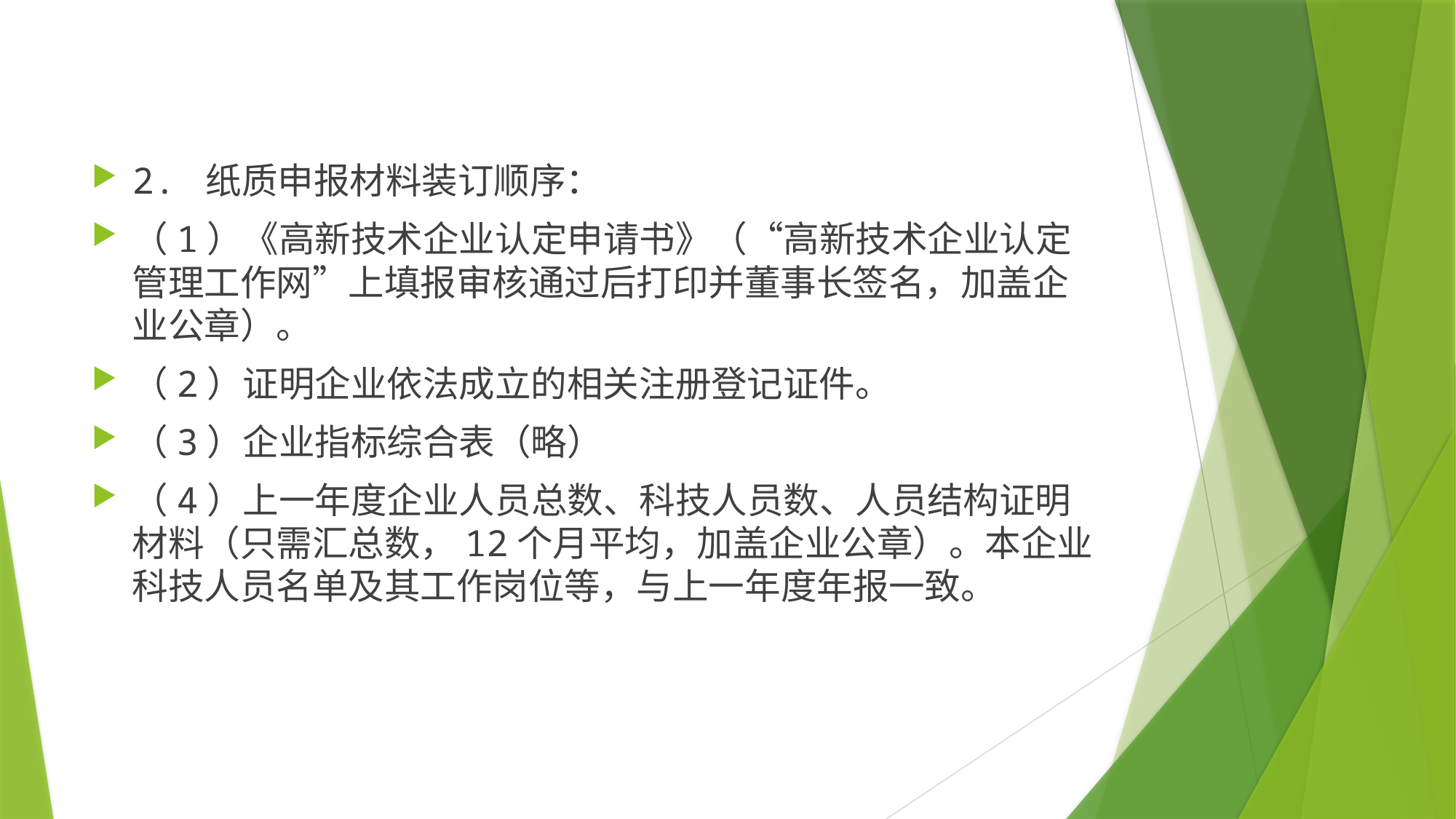

2. 纸质申报材料装订顺序：
（1）《高新技术企业认定申请书》（“高新技术企业认定管理工作网”上填报审核通过后打印并董事长签名，加盖企业公章）。
（2）证明企业依法成立的相关注册登记证件。
（3）企业指标综合表（略）
（4）上一年度企业人员总数、科技人员数、人员结构证明材料（只需汇总数，12个月平均，加盖企业公章）。本企业科技人员名单及其工作岗位等，与上一年度年报一致。